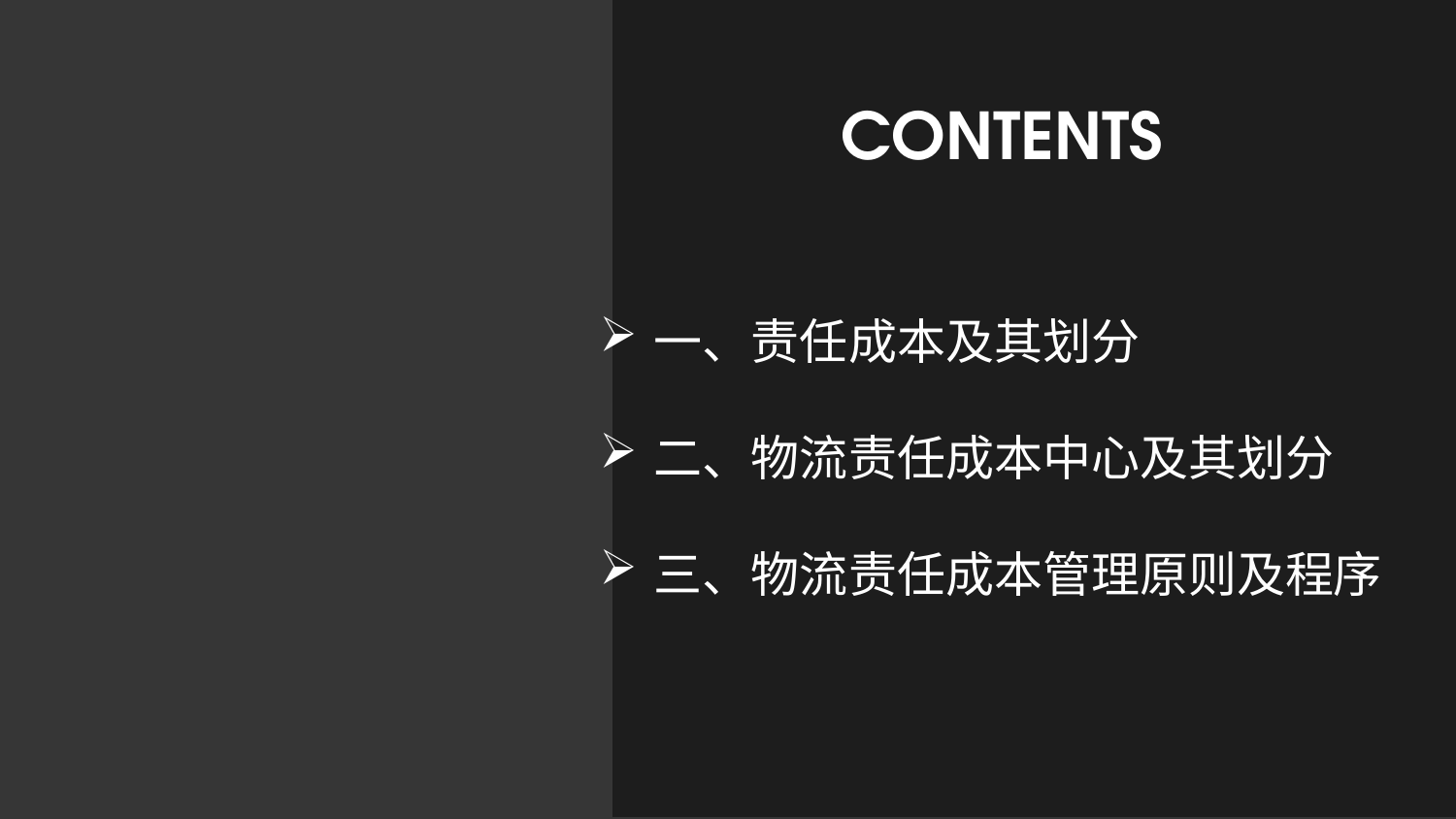

CONTENTS
一、责任成本及其划分
二、物流责任成本中心及其划分
三、物流责任成本管理原则及程序